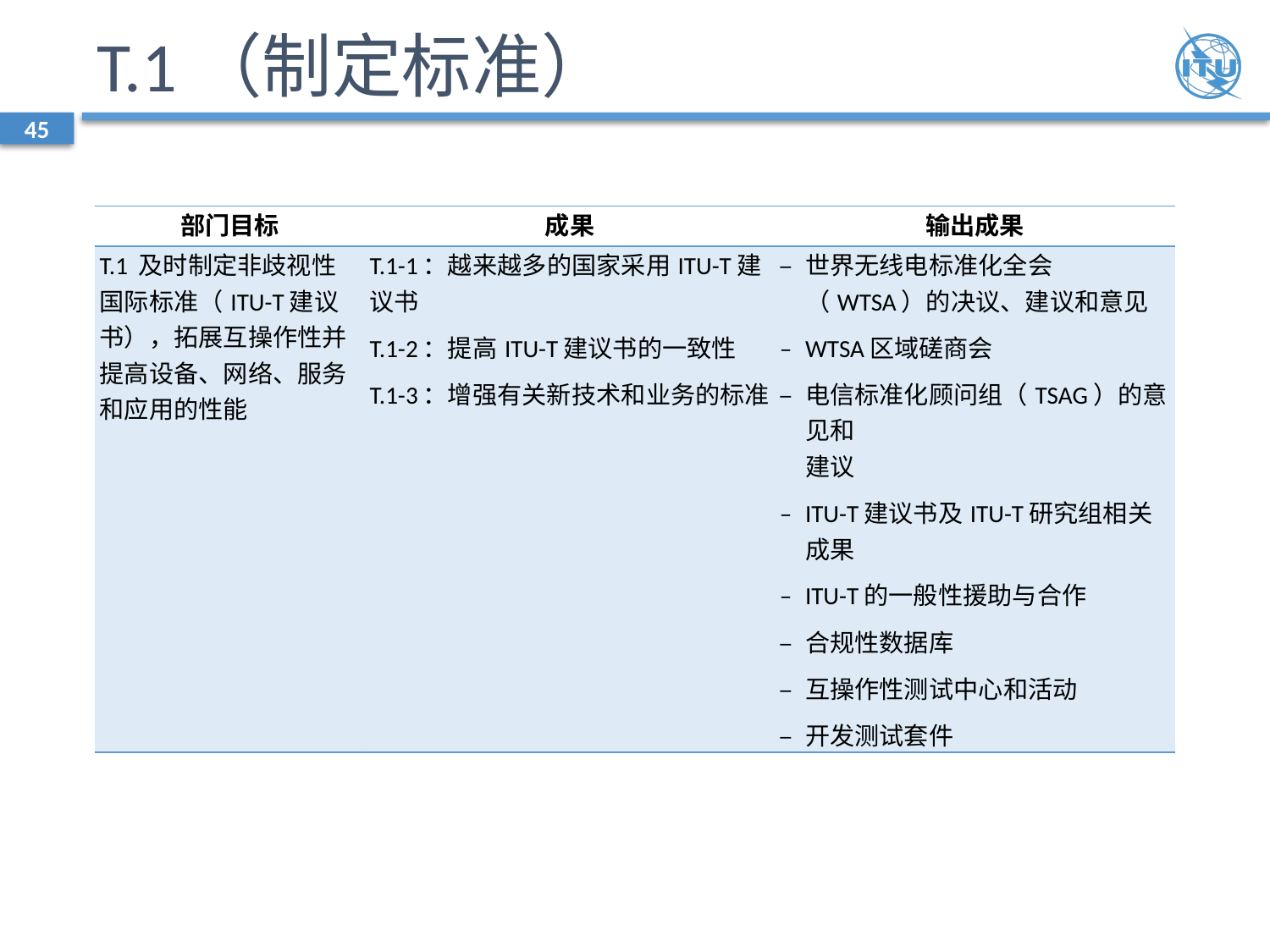

# T.1（制定标准）
45
| 部门目标 | 成果 | 输出成果 |
| --- | --- | --- |
| T.1 及时制定非歧视性国际标准（ITU-T建议书），拓展互操作性并提高设备、网络、服务和应用的性能 | T.1-1：越来越多的国家采用ITU-T建议书 T.1-2：提高ITU-T建议书的一致性 T.1-3：增强有关新技术和业务的标准 | – 世界无线电标准化全会（WTSA）的决议、建议和意见 – WTSA区域磋商会 – 电信标准化顾问组（TSAG）的意见和 建议 – ITU-T建议书及ITU-T研究组相关成果 – ITU-T的一般性援助与合作 – 合规性数据库 – 互操作性测试中心和活动 – 开发测试套件 |